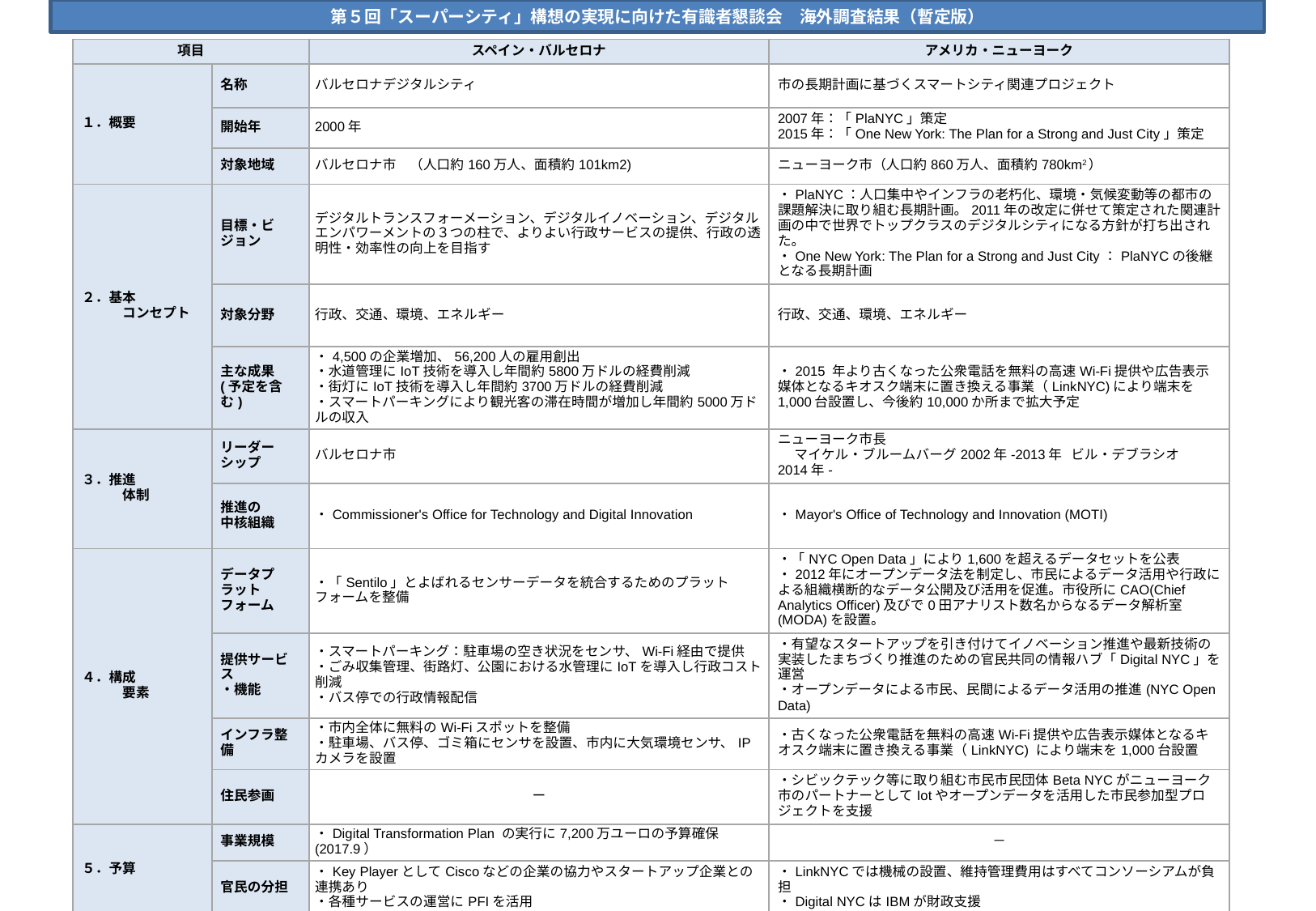

第５回「スーパーシティ」構想の実現に向けた有識者懇談会　海外調査結果（暫定版）
| 項目 |  | スペイン・バルセロナ | アメリカ・ニューヨーク |
| --- | --- | --- | --- |
| １．概要 | 名称 | バルセロナデジタルシティ | 市の長期計画に基づくスマートシティ関連プロジェクト |
|  | 開始年 | 2000年 | 2007年：「PlaNYC」策定 2015年：「One New York: The Plan for a Strong and Just City」策定 |
|  | 対象地域 | バルセロナ市　（人口約160万人、面積約101km2) | ニューヨーク市（人口約860万人、面積約780km2） |
| ２．基本 　　　コンセプト | 目標・ビジョン | デジタルトランスフォーメーション、デジタルイノベーション、デジタルエンパワーメントの３つの柱で、よりよい行政サービスの提供、行政の透明性・効率性の向上を目指す | ・PlaNYC：人口集中やインフラの老朽化、環境・気候変動等の都市の課題解決に取り組む長期計画。2011年の改定に併せて策定された関連計画の中で世界でトップクラスのデジタルシティになる方針が打ち出された。 ・One New York: The Plan for a Strong and Just City：PlaNYCの後継となる長期計画 |
|  | 対象分野 | 行政、交通、環境、エネルギー | 行政、交通、環境、エネルギー |
|  | 主な成果 (予定を含む) | ・4,500の企業増加、56,200人の雇用創出 ・水道管理にIoT技術を導入し年間約5800万ドルの経費削減 ・街灯にIoT技術を導入し年間約3700万ドルの経費削減 ・スマートパーキングにより観光客の滞在時間が増加し年間約5000万ドルの収入 | ・2015 年より古くなった公衆電話を無料の高速Wi-Fi提供や広告表示媒体となるキオスク端末に置き換える事業（LinkNYC)により端末を1,000台設置し、今後約10,000か所まで拡大予定 |
| ３．推進 　　　体制 | リーダーシップ | バルセロナ市 | ニューヨーク市長 　 マイケル・ブルームバーグ2002年-2013年 ビル・デブラシオ　2014年- |
|  | 推進の 中核組織 | ・Commissioner's Office for Technology and Digital Innovation | ・Mayor's Office of Technology and Innovation (MOTI) |
| ４．構成 　　　要素 | データプラットフォーム | ・「Sentilo」とよばれるセンサーデータを統合するためのプラットフォームを整備 | ・「NYC Open Data」により1,600を超えるデータセットを公表 ・2012年にオープンデータ法を制定し、市民によるデータ活用や行政による組織横断的なデータ公開及び活用を促進。市役所にCAO(Chief Analytics Officer)及びで0田アナリスト数名からなるデータ解析室(MODA)を設置。 |
|  | 提供サービス ・機能 | ・スマートパーキング：駐車場の空き状況をセンサ、Wi-Fi経由で提供 ・ごみ収集管理、街路灯、公園における水管理にIoTを導入し行政コスト削減 ・バス停での行政情報配信 | ・有望なスタートアップを引き付けてイノベーション推進や最新技術の実装したまちづくり推進のための官民共同の情報ハブ「Digital NYC」を運営 ・オープンデータによる市民、民間によるデータ活用の推進(NYC Open Data) |
|  | インフラ整備 | ・市内全体に無料のWi-Fiスポットを整備 ・駐車場、バス停、ゴミ箱にセンサを設置、市内に大気環境センサ、IPカメラを設置 | ・古くなった公衆電話を無料の高速Wi-Fi提供や広告表示媒体となるキオスク端末に置き換える事業（LinkNYC) により端末を1,000台設置 |
|  | 住民参画 | ー | ・シビックテック等に取り組む市民市民団体Beta NYCがニューヨーク市のパートナーとしてIotやオープンデータを活用した市民参加型プロジェクトを支援 |
| ５．予算 | 事業規模 | ・Digital Transformation Plan の実行に7,200万ユーロの予算確保(2017.9） | － |
|  | 官民の分担 | ・Key PlayerとしてCiscoなどの企業の協力やスタートアップ企業との連携あり ・各種サービスの運営にPFIを活用 | ・LinkNYCでは機械の設置、維持管理費用はすべてコンソーシアムが負担 ・Digital NYCはIBMが財政支援 |
| ６．課題 |  | ー | ・LinkNYCの実施においては事業の実施主体であるコンソーシアムがデータを収集すること対するプライバシーの懸念が示された（コンソーシアムにはGoogle系列の会社も参画） |
| ７．備考 |  | ー | ー |